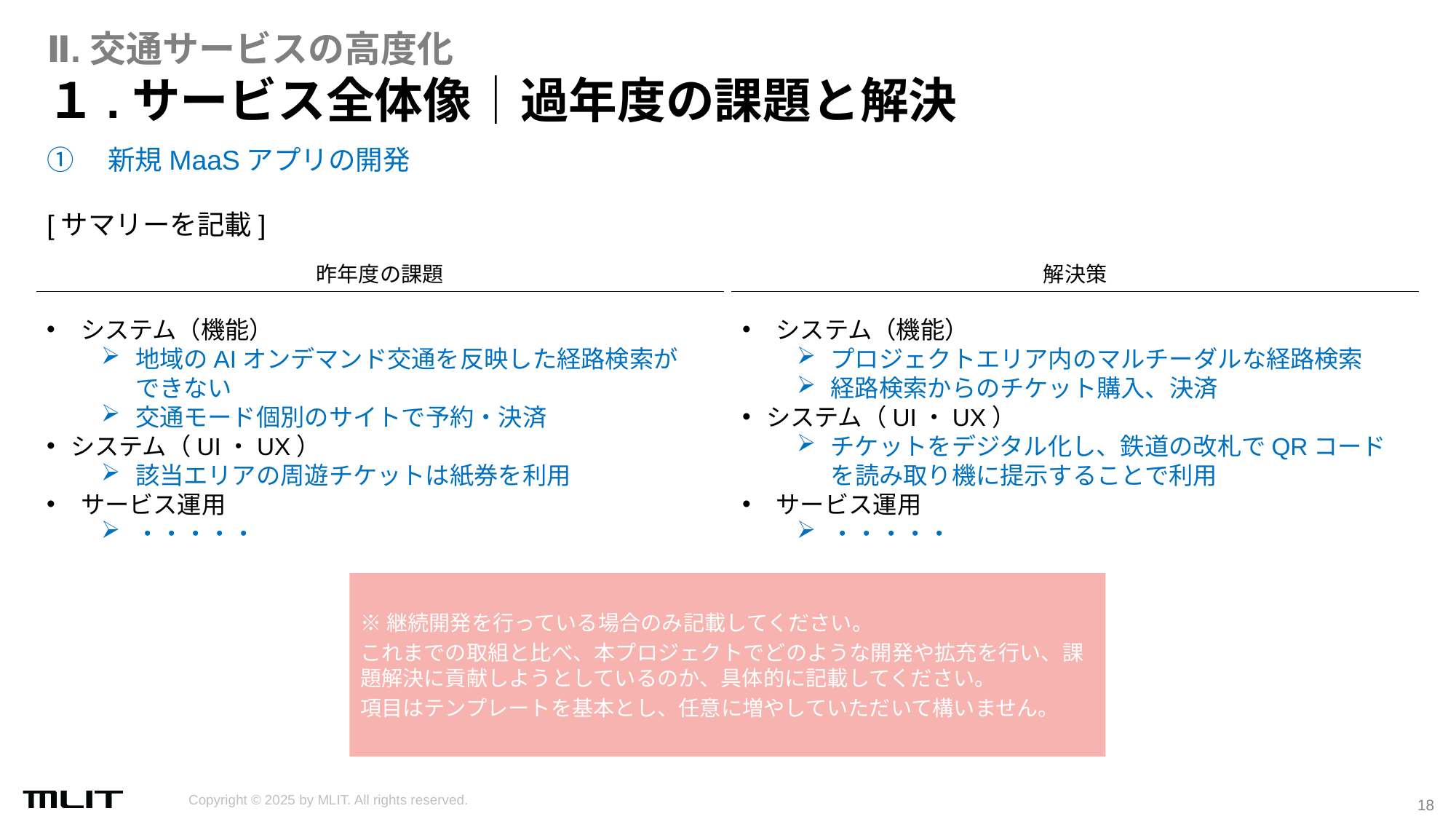

Ⅱ.交通サービスの高度化
# １.サービス全体像│過年度の課題と解決
①　新規MaaSアプリの開発
[サマリーを記載]
昨年度の課題
解決策
システム（機能）
地域のAIオンデマンド交通を反映した経路検索が
できない
交通モード個別のサイトで予約・決済
システム（UI・UX）
該当エリアの周遊チケットは紙券を利用
サービス運用
・・・・・

システム（機能）
プロジェクトエリア内のマルチーダルな経路検索
経路検索からのチケット購入、決済
システム（UI・UX）
チケットをデジタル化し、鉄道の改札でQRコードを読み取り機に提示することで利用
サービス運用
・・・・・

※継続開発を行っている場合のみ記載してください。
これまでの取組と比べ、本プロジェクトでどのような開発や拡充を行い、課題解決に貢献しようとしているのか、具体的に記載してください。
項目はテンプレートを基本とし、任意に増やしていただいて構いません。